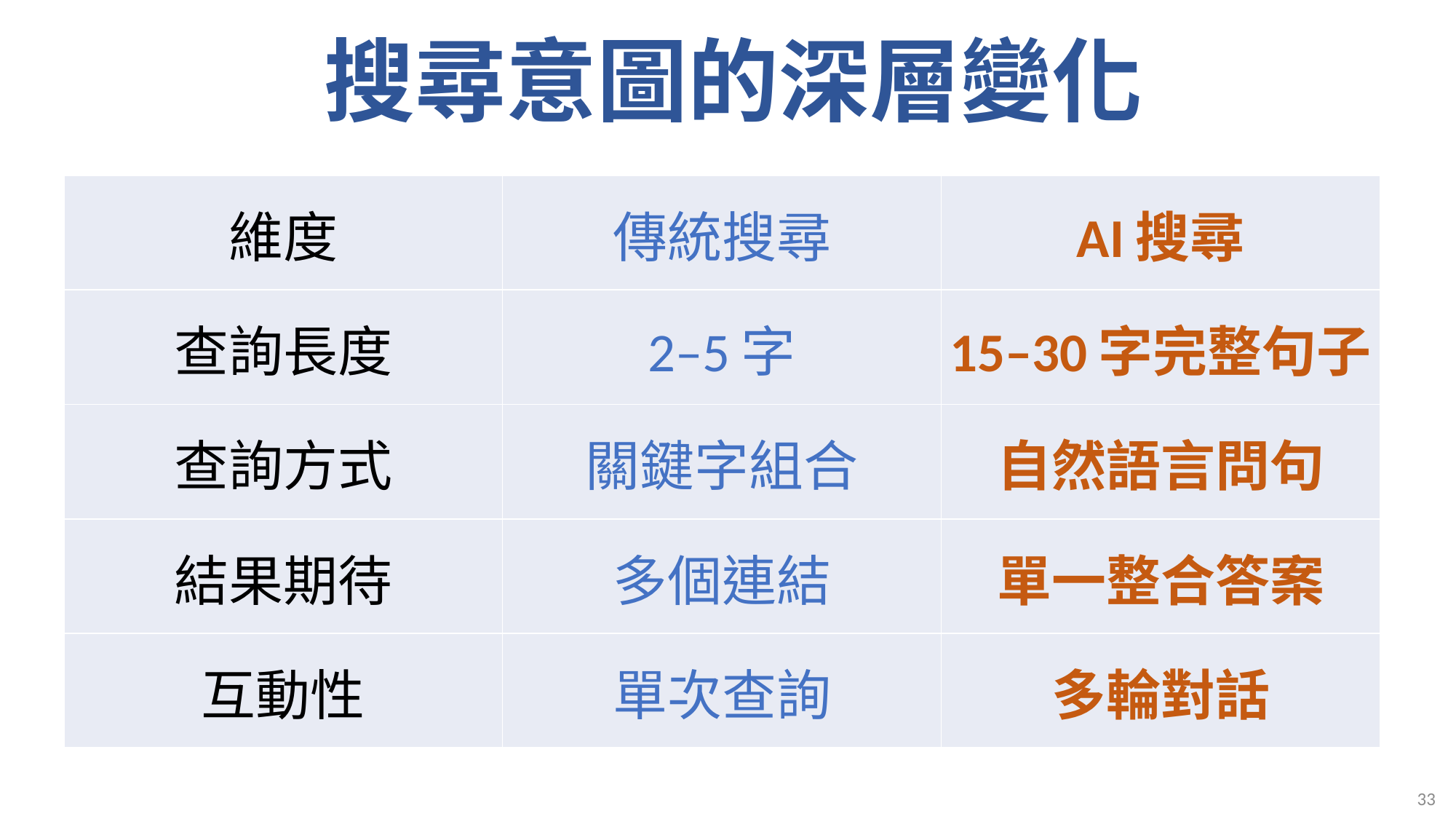

# 搜尋意圖的深層變化
| 維度 | 傳統搜尋 | AI搜尋 |
| --- | --- | --- |
| 查詢長度 | 2–5字 | 15–30字完整句子 |
| 查詢方式 | 關鍵字組合 | 自然語言問句 |
| 結果期待 | 多個連結 | 單一整合答案 |
| 互動性 | 單次查詢 | 多輪對話 |
33